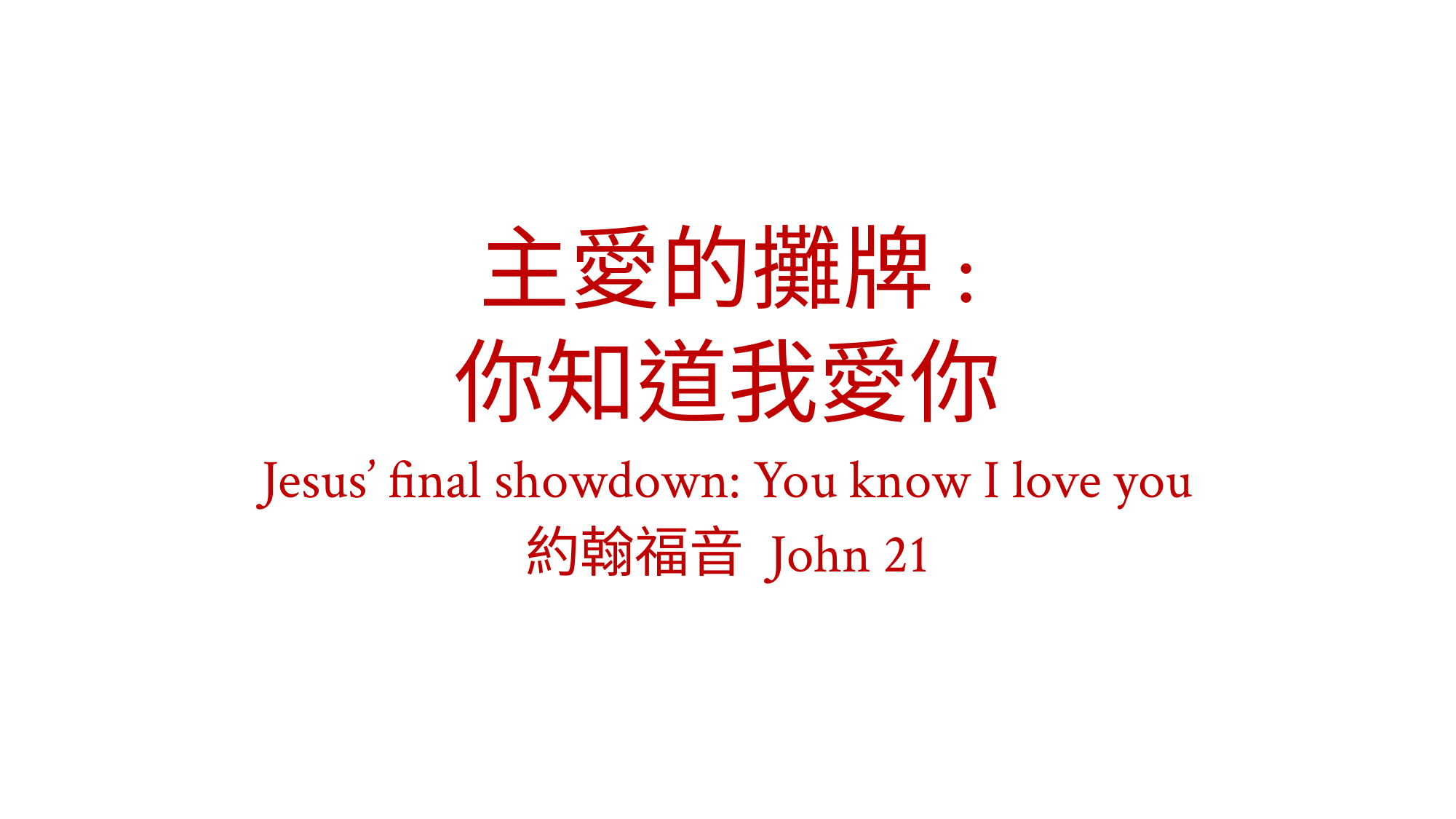

#
主愛的攤牌:
你知道我愛你
Jesus’ final showdown: You know I love you
約翰福音 John 21